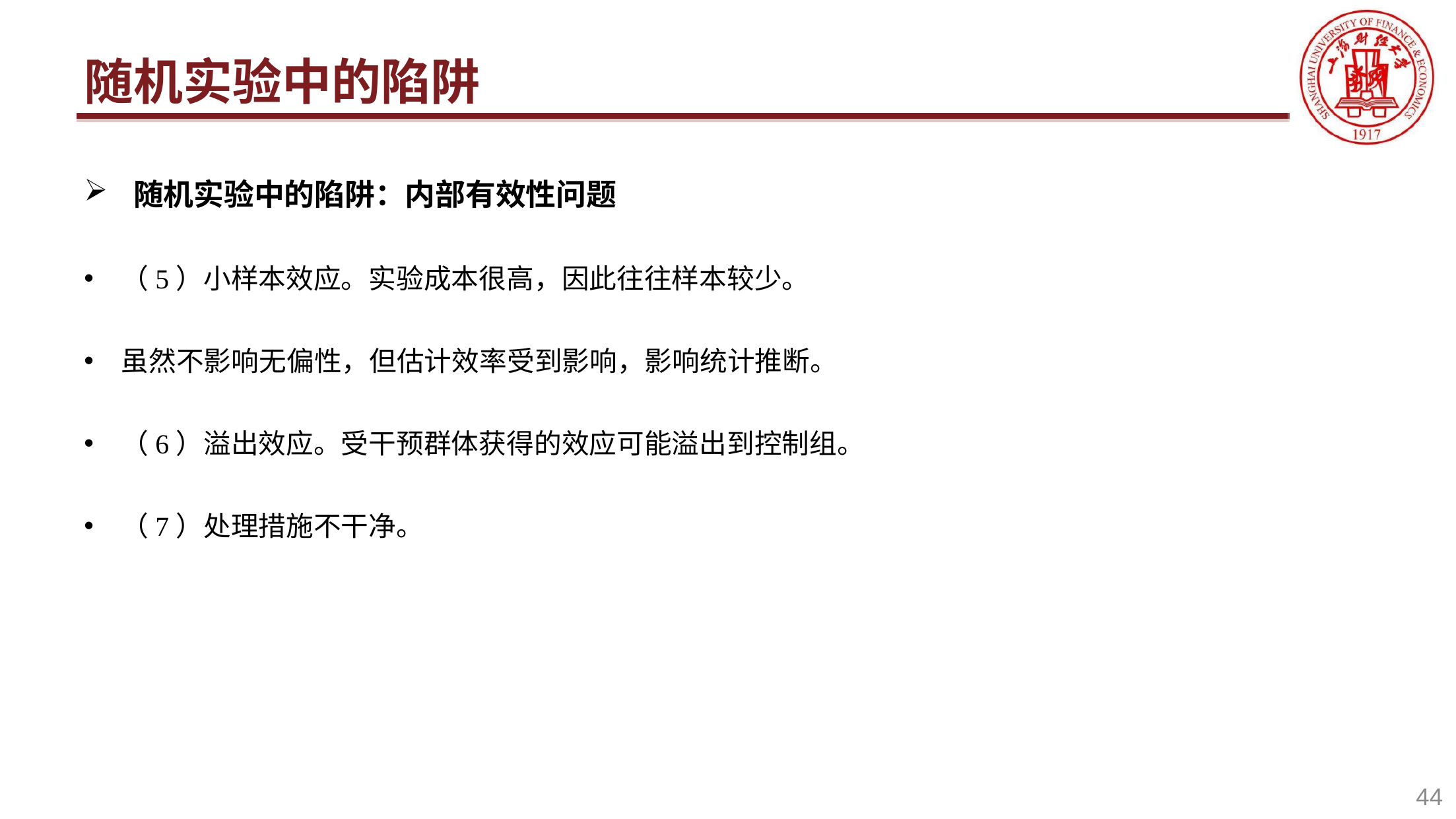

# 随机实验中的陷阱
随机实验中的陷阱：内部有效性问题

（5）小样本效应。实验成本很高，因此往往样本较少。

虽然不影响无偏性，但估计效率受到影响，影响统计推断。

（6）溢出效应。受干预群体获得的效应可能溢出到控制组。

（7）处理措施不干净。
44